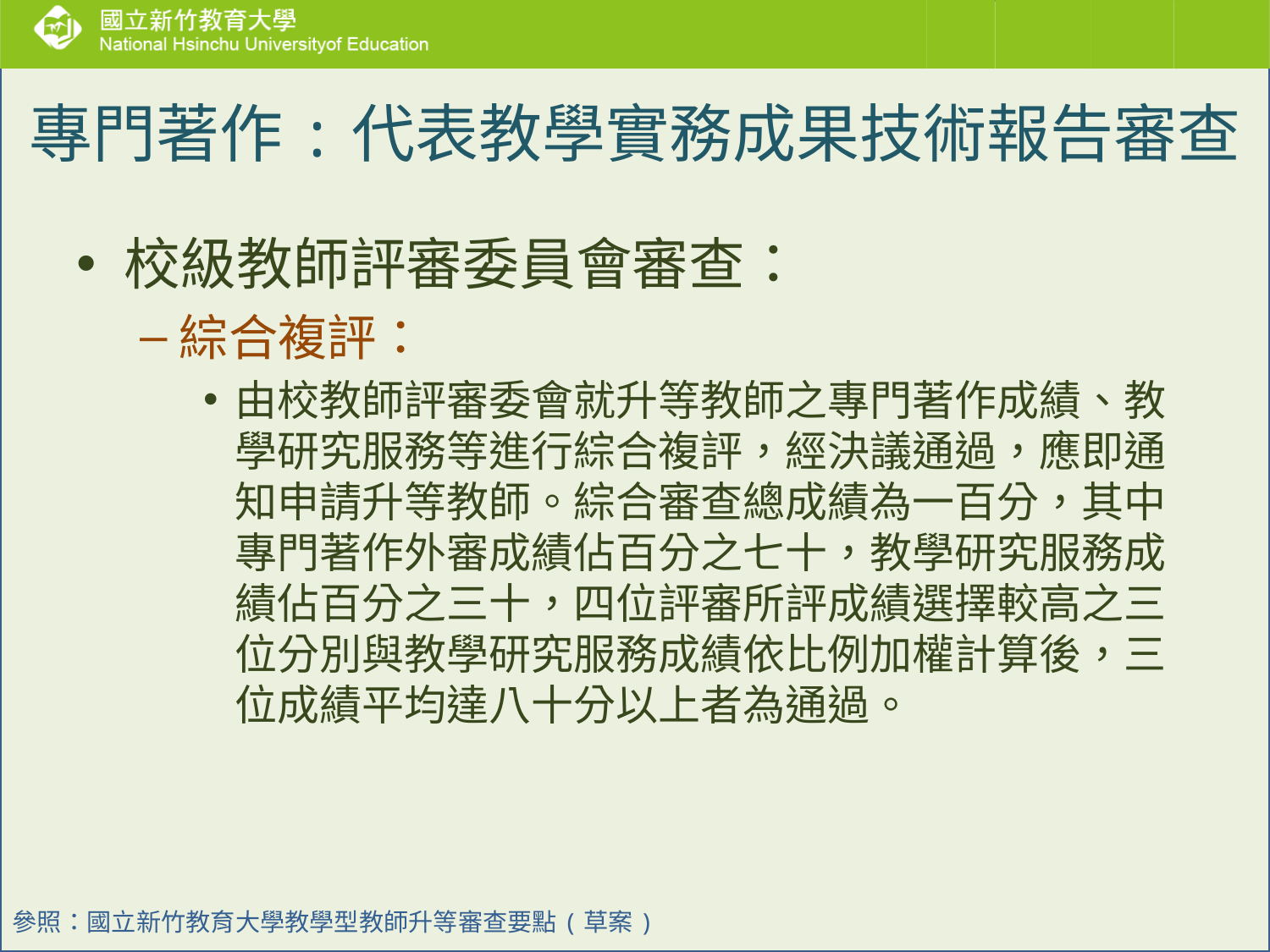

# 專門著作:代表教學實務成果技術報告審查
校級教師評審委員會審查：
綜合複評：
由校教師評審委會就升等教師之專門著作成績、教學研究服務等進行綜合複評，經決議通過，應即通知申請升等教師。綜合審查總成績為一百分，其中專門著作外審成績佔百分之七十，教學研究服務成績佔百分之三十，四位評審所評成績選擇較高之三位分別與教學研究服務成績依比例加權計算後，三位成績平均達八十分以上者為通過。

參照：國立新竹教育大學教學型教師升等審查要點(草案)